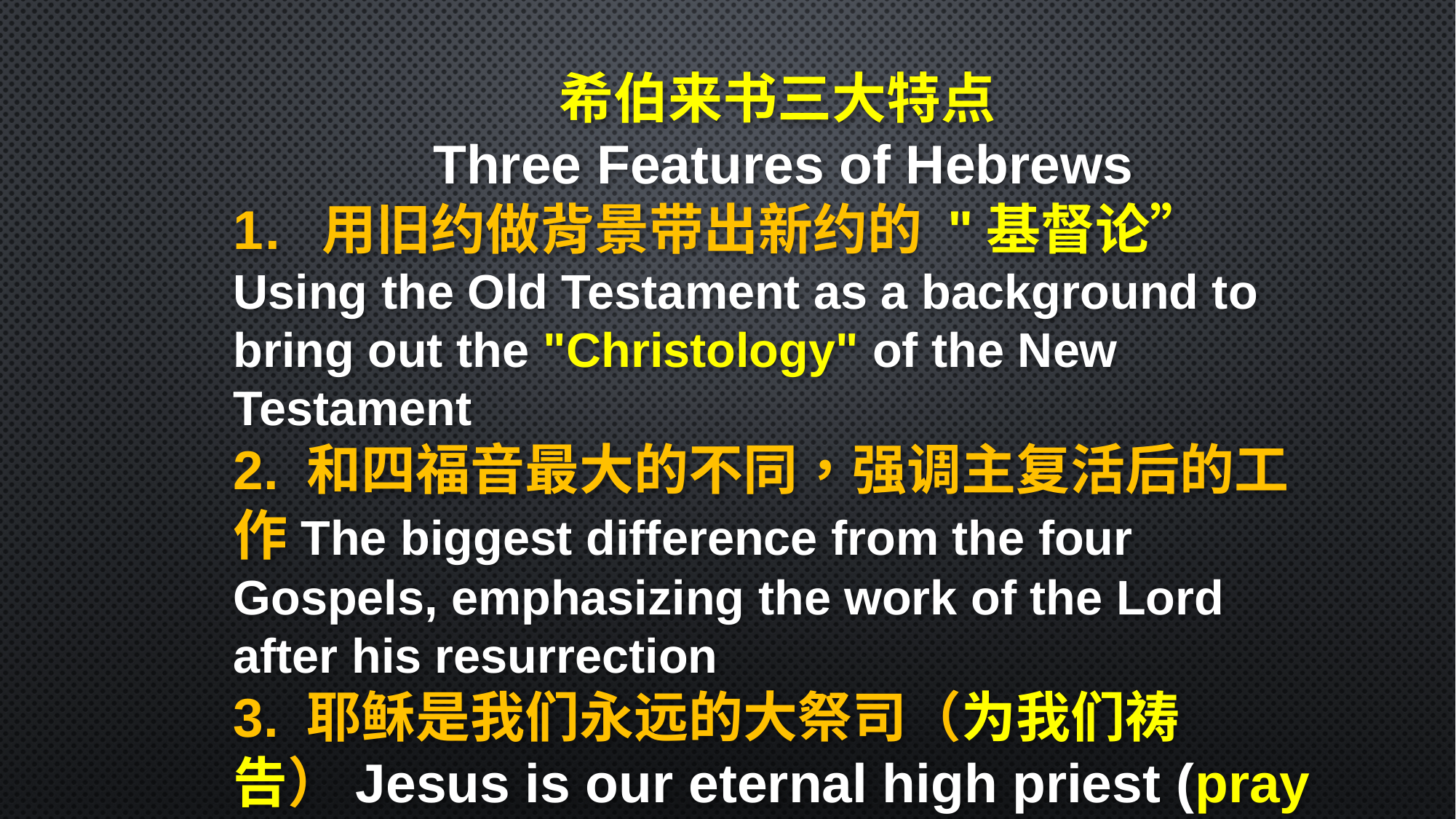

希伯来书三大特点
Three Features of Hebrews
用旧约做背景带出新约的 "基督论”
Using the Old Testament as a background to bring out the "Christology" of the New Testament
2. 和四福音最大的不同，强调主复活后的工作The biggest difference from the four Gospels, emphasizing the work of the Lord after his resurrection
3. 耶稣是我们永远的大祭司（为我们祷告）Jesus is our eternal high priest (pray for us)